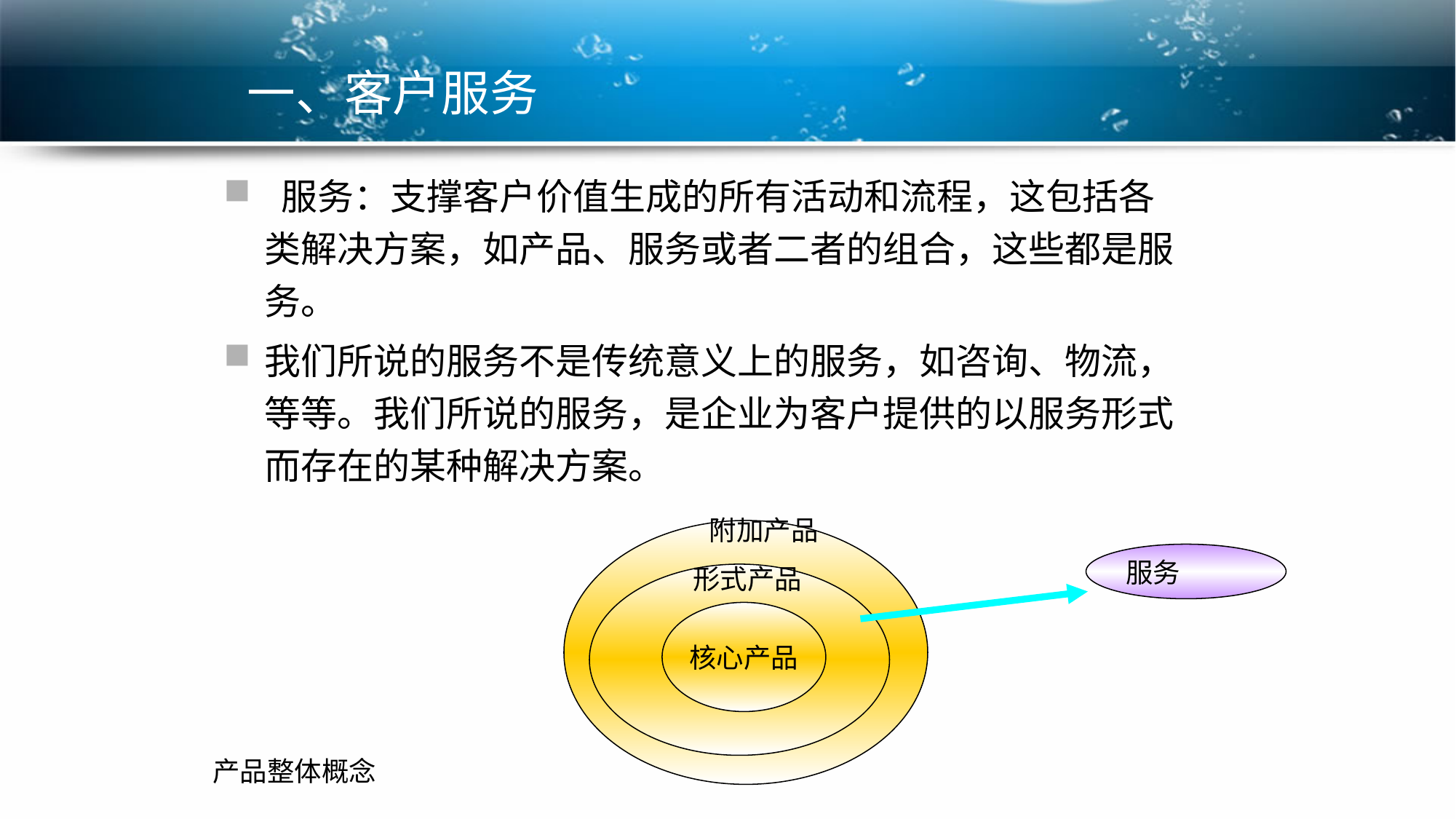

# 一、客户服务
 服务：支撑客户价值生成的所有活动和流程，这包括各类解决方案，如产品、服务或者二者的组合，这些都是服务。
我们所说的服务不是传统意义上的服务，如咨询、物流，等等。我们所说的服务，是企业为客户提供的以服务形式而存在的某种解决方案。

附加产品

服务
形式产品

核心产品

产品整体概念